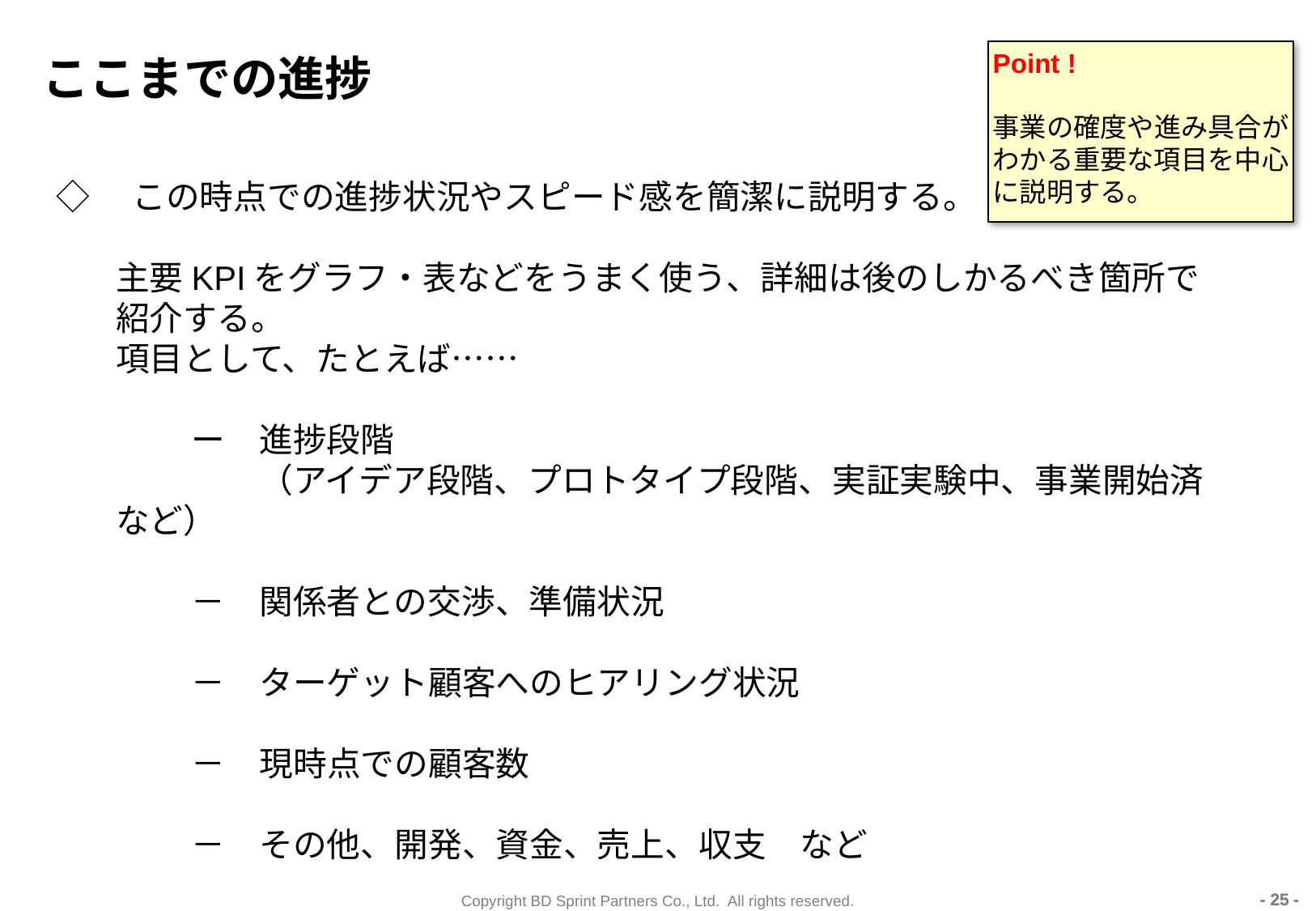

# ここまでの進捗
Point !

事業の確度や進み具合がわかる重要な項目を中心に説明する。
◇　この時点での進捗状況やスピード感を簡潔に説明する。
主要KPIをグラフ・表などをうまく使う、詳細は後のしかるべき箇所で紹介する。
項目として、たとえば……

　　　　ー　進捗段階
　　　　　　（アイデア段階、プロトタイプ段階、実証実験中、事業開始済など）

　　　　－　関係者との交渉、準備状況

　　　　－　ターゲット顧客へのヒアリング状況

　　　　－　現時点での顧客数

　　　　－　その他、開発、資金、売上、収支　など